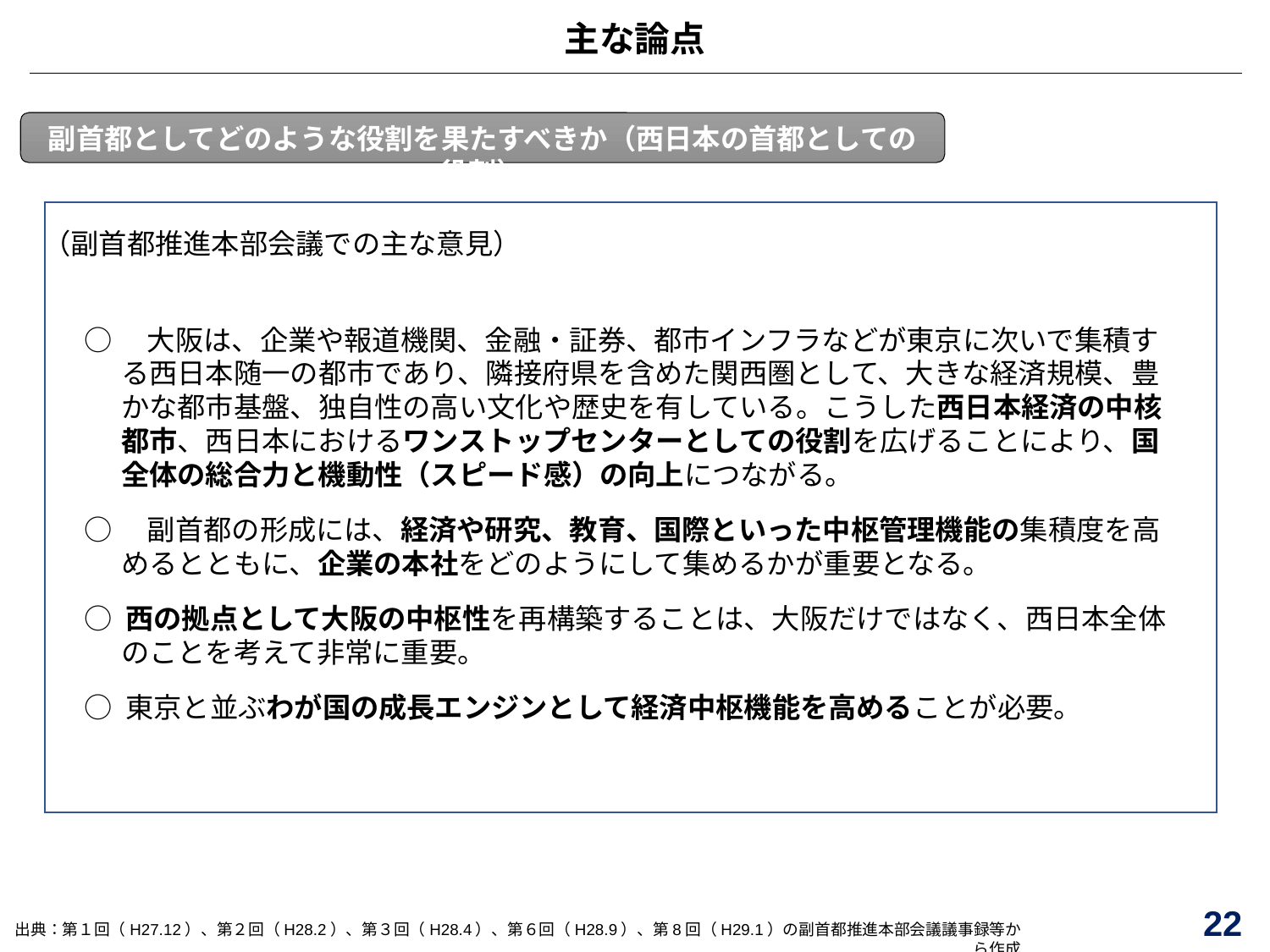

主な論点
副首都としてどのような役割を果たすべきか（西日本の首都としての役割）

（副首都推進本部会議での主な意見）
○　大阪は、企業や報道機関、金融・証券、都市インフラなどが東京に次いで集積する西日本随一の都市であり、隣接府県を含めた関西圏として、大きな経済規模、豊かな都市基盤、独自性の高い文化や歴史を有している。こうした西日本経済の中核都市、西日本におけるワンストップセンターとしての役割を広げることにより、国全体の総合力と機動性（スピード感）の向上につながる。
○　副首都の形成には、経済や研究、教育、国際といった中枢管理機能の集積度を高めるとともに、企業の本社をどのようにして集めるかが重要となる。
○ 西の拠点として大阪の中枢性を再構築することは、大阪だけではなく、西日本全体のことを考えて非常に重要。
○ 東京と並ぶわが国の成長エンジンとして経済中枢機能を高めることが必要。
22
出典：第１回（H27.12）、第２回（H28.2）、第３回（H28.4）、第６回（H28.9）、第8回（H29.1）の副首都推進本部会議議事録等から作成